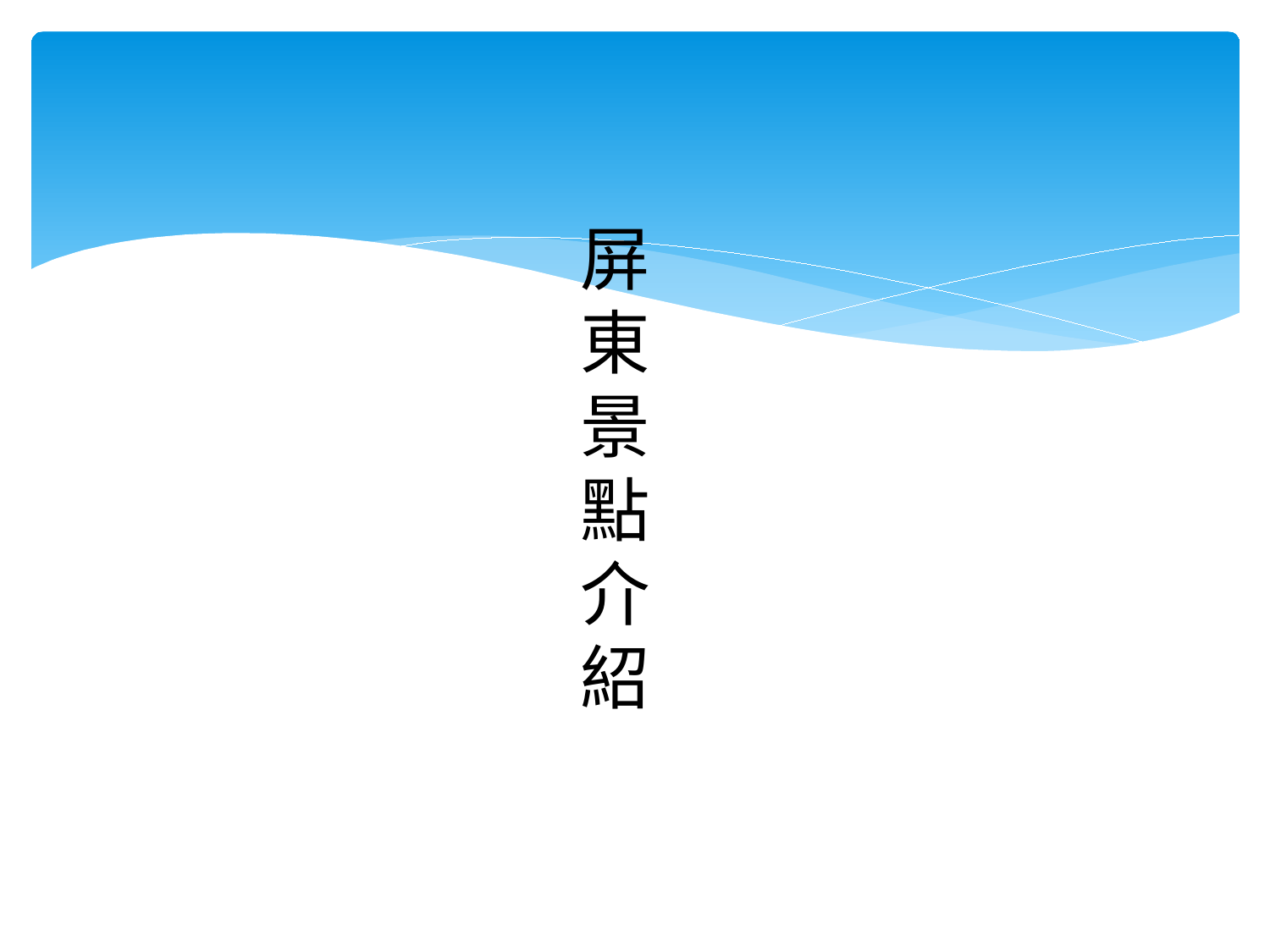

# 屏 東 景 點 介 紹